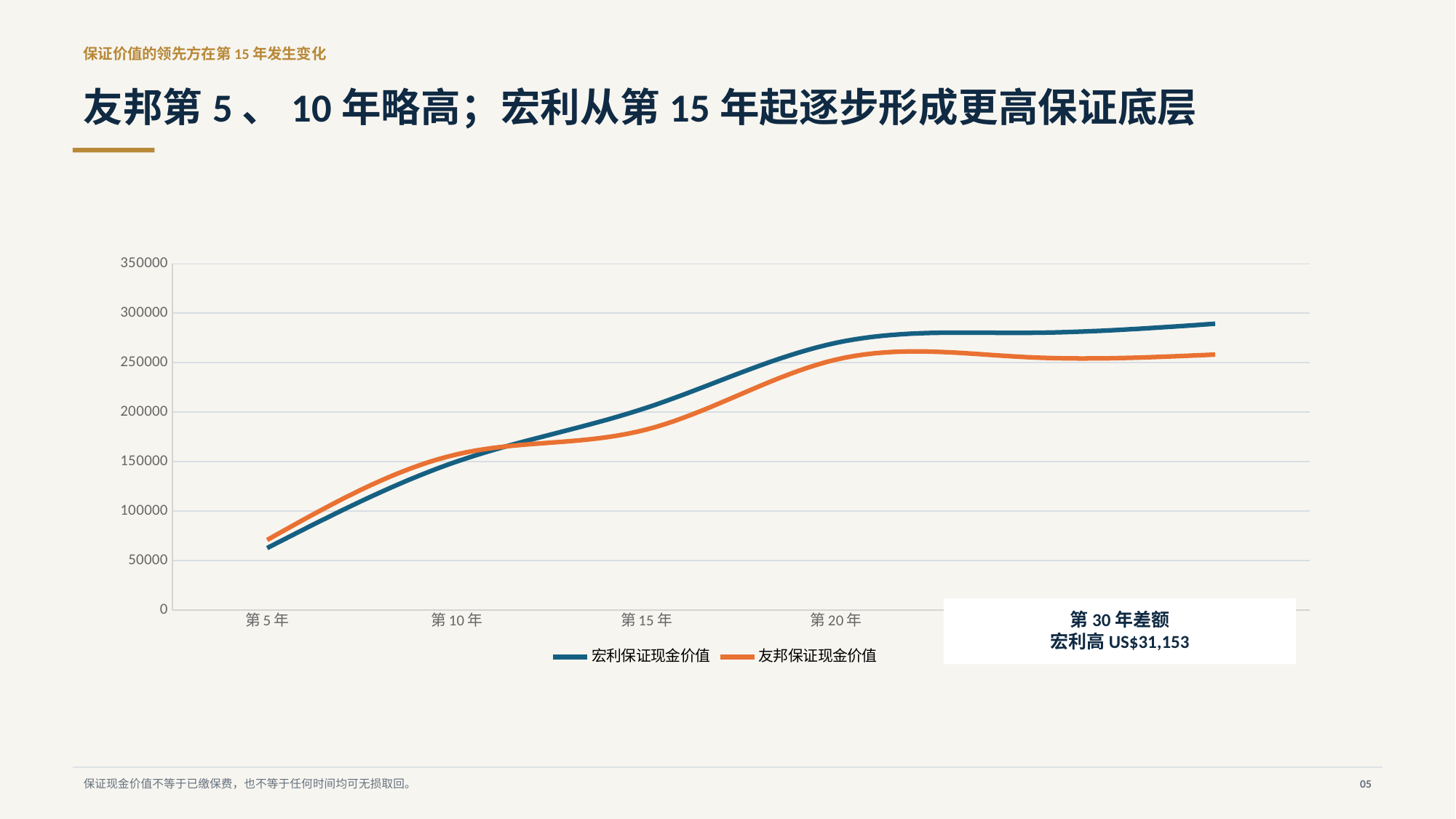

保证价值的领先方在第15年发生变化
友邦第5、10年略高；宏利从第15年起逐步形成更高保证底层

### Chart

| Category | 宏利保证现金价值 | 友邦保证现金价值 |
|---|---|---|
| 第5年 | 62500.0 | 70697.0 |
| 第10年 | 150000.0 | 157275.0 |
| 第15年 | 204375.0 | 182377.0 |
| 第20年 | 270000.0 | 253074.0 |
| 第25年 | 280128.0 | 255636.0 |
| 第30年 | 289350.0 | 258197.0 |
第30年差额
宏利高US$31,153

保证现金价值不等于已缴保费，也不等于任何时间均可无损取回。
05